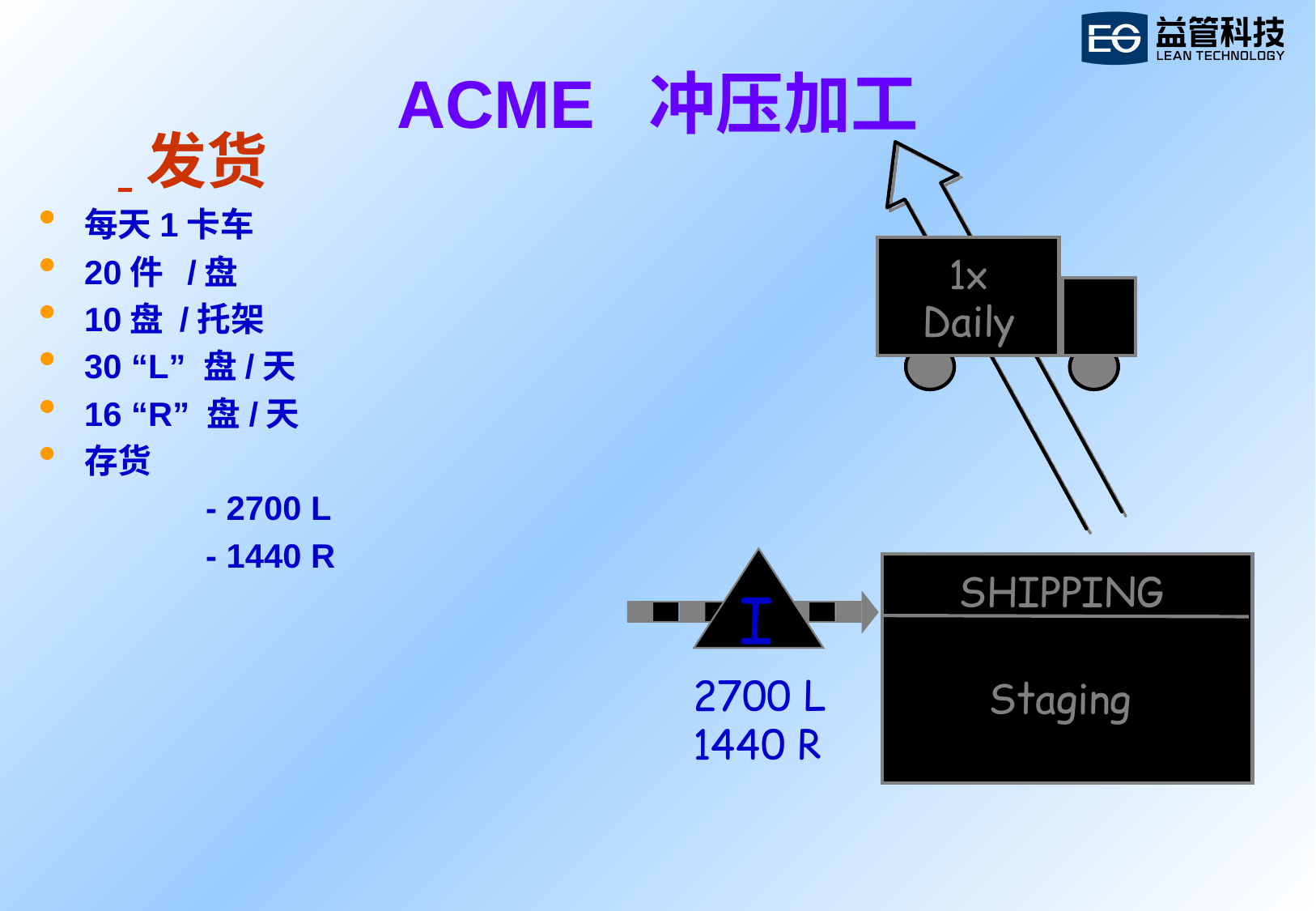

# ACME  冲压加工
 发货

1x
Daily
每天1卡车
20件  /盘
10盘 /托架
30 “L” 盘/天
16 “R” 盘/天
存货
  		- 2700 L
  		- 1440 R

1x
Daily

I
2700 L
1440 R

I

SHIPPING

Staging